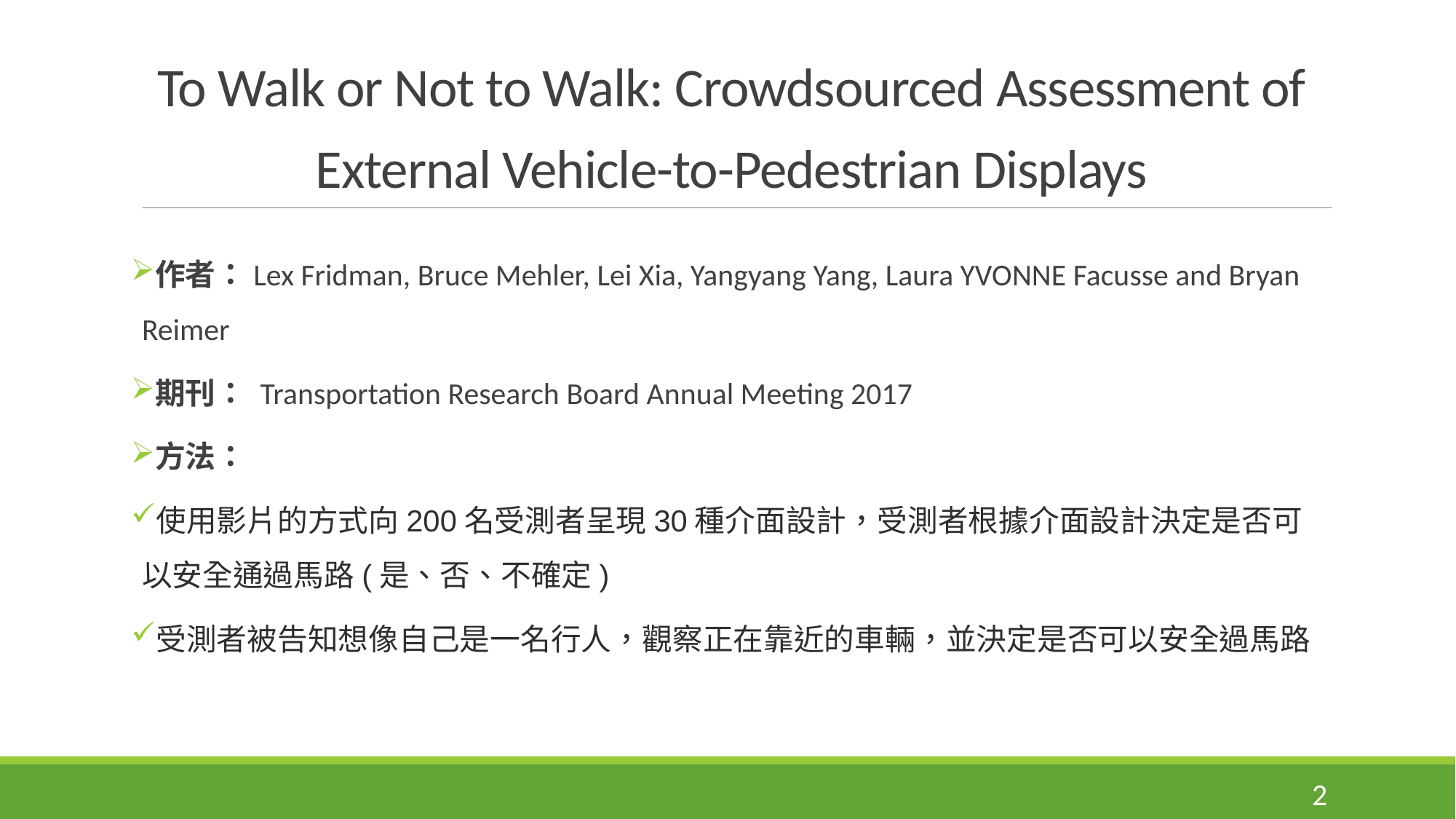

# To Walk or Not to Walk: Crowdsourced Assessment of External Vehicle-to-Pedestrian Displays
作者：Lex Fridman, Bruce Mehler, Lei Xia, Yangyang Yang, Laura YVONNE Facusse and Bryan Reimer
期刊： Transportation Research Board Annual Meeting 2017
方法：
使用影片的方式向200名受測者呈現30種介面設計，受測者根據介面設計決定是否可以安全通過馬路(是、否、不確定)
受測者被告知想像自己是一名行人，觀察正在靠近的車輛，並決定是否可以安全過馬路

2